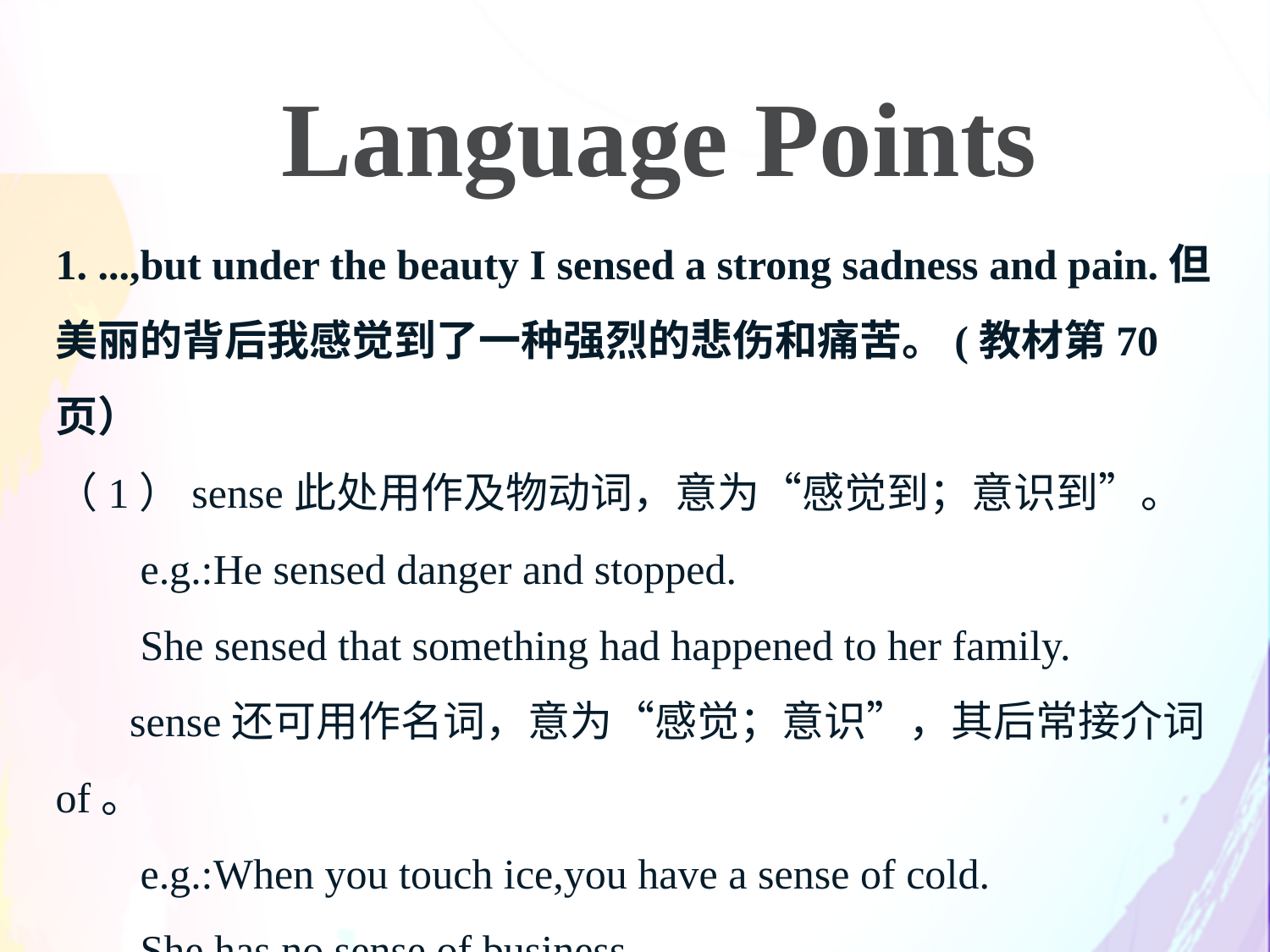

Language Points
1. ...,but under the beauty I sensed a strong sadness and pain.但美丽的背后我感觉到了一种强烈的悲伤和痛苦。(教材第70页）
（1）sense此处用作及物动词，意为“感觉到；意识到”。
        e.g.:He sensed danger and stopped.
        She sensed that something had happened to her family.
       sense还可用作名词，意为“感觉；意识”，其后常接介词of。
        e.g.:When you touch ice,you have a sense of cold.
        She has no sense of business.